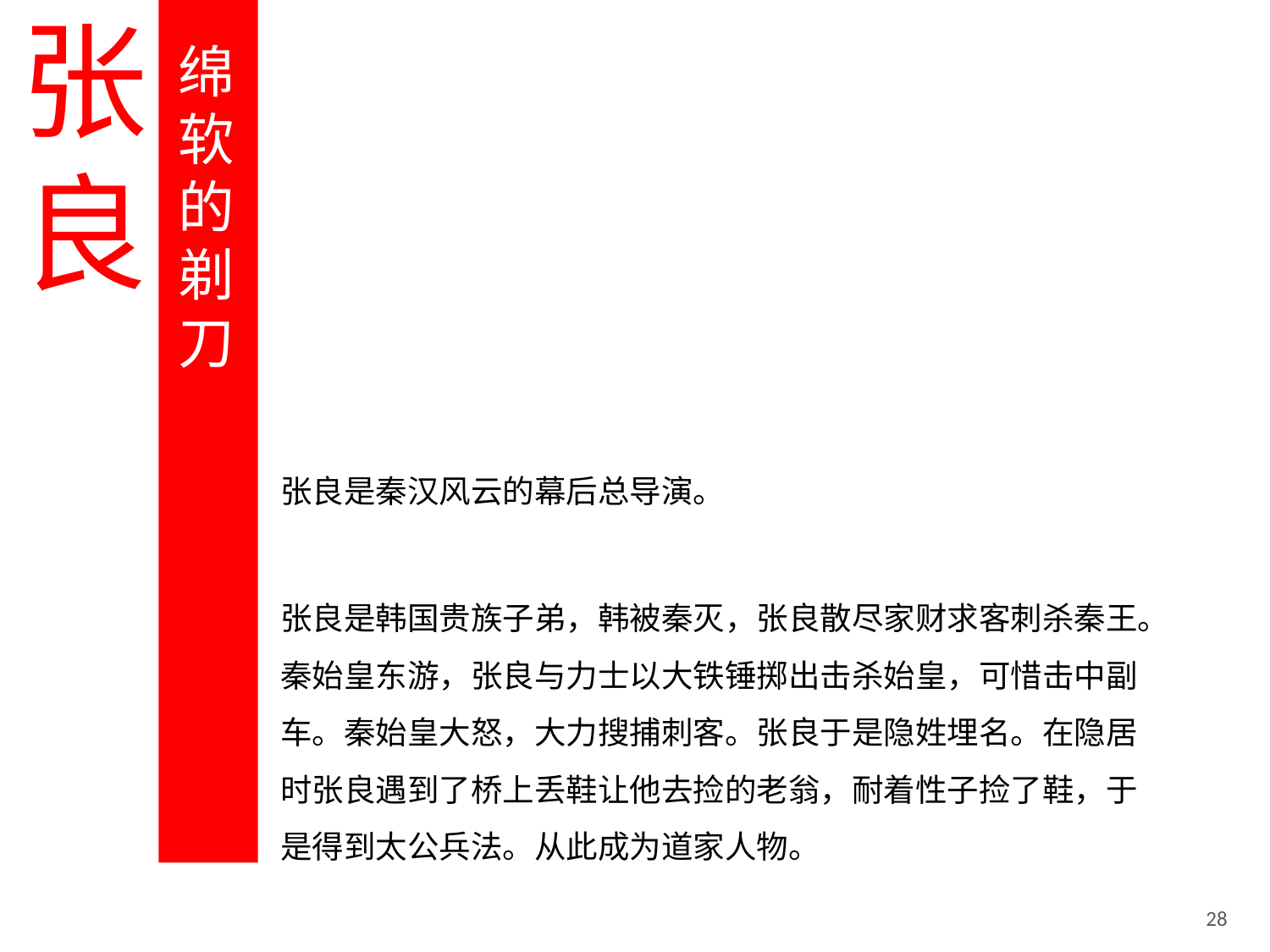

张良
绵软的剃刀
张良是秦汉风云的幕后总导演。

张良是韩国贵族子弟，韩被秦灭，张良散尽家财求客刺杀秦王。秦始皇东游，张良与力士以大铁锤掷出击杀始皇，可惜击中副车。秦始皇大怒，大力搜捕刺客。张良于是隐姓埋名。在隐居时张良遇到了桥上丢鞋让他去捡的老翁，耐着性子捡了鞋，于是得到太公兵法。从此成为道家人物。
28